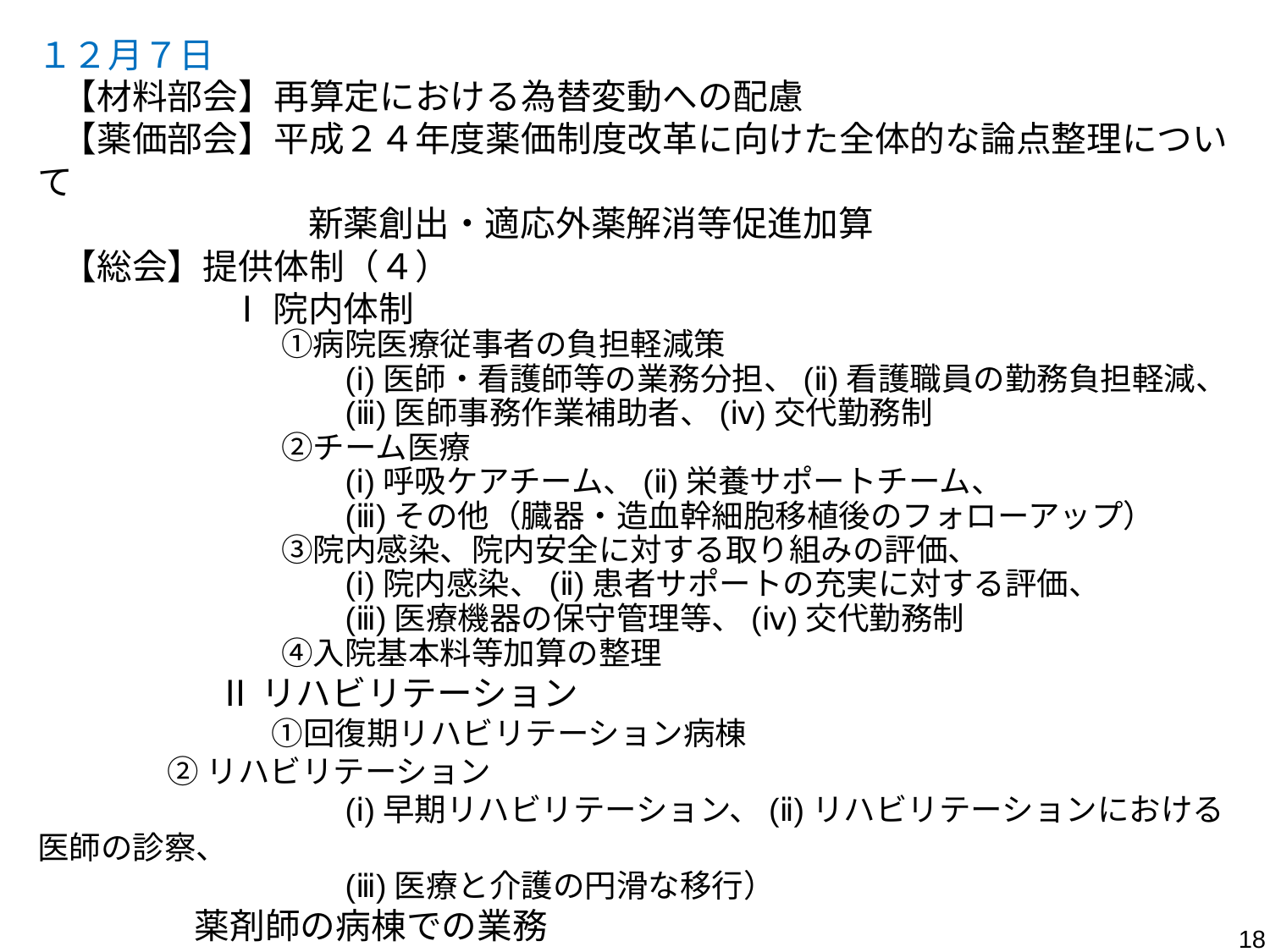

１２月７日
  【材料部会】再算定における為替変動への配慮
  【薬価部会】平成２４年度薬価制度改革に向けた全体的な論点整理について
　　　　　　　   新薬創出・適応外薬解消等促進加算
  【総会】提供体制（４）
　　　　　  Ⅰ 院内体制
　　　　　　　   ①病院医療従事者の負担軽減策
　　　　　　　　　  (ⅰ)医師・看護師等の業務分担、(ⅱ)看護職員の勤務負担軽減、
　　　　　　　　　  (ⅲ)医師事務作業補助者、(ⅳ)交代勤務制
　　　　　　　   ②チーム医療
　　　　　　　　  　(ⅰ)呼吸ケアチーム、(ⅱ)栄養サポートチーム、
　　　　　　　　　  (ⅲ)その他（臓器・造血幹細胞移植後のフォローアップ）
　　　　　　　   ③院内感染、院内安全に対する取り組みの評価、
　　　　　　　　　  (ⅰ)院内感染、(ⅱ)患者サポートの充実に対する評価、
　　　　　　　　　  (ⅲ)医療機器の保守管理等、(ⅳ)交代勤務制
　　　　　　　   ④入院基本料等加算の整理
　　　　　   Ⅱ リハビリテーション
  　　　　　　   ①回復期リハビリテーション病棟
                  ②リハビリテーション
　　　　　　　　　  (ⅰ)早期リハビリテーション、(ⅱ)リハビリテーションにおける医師の診察、
　　　　　　　　　  (ⅲ)医療と介護の円滑な移行）
　　　　  薬剤師の病棟での業務

18